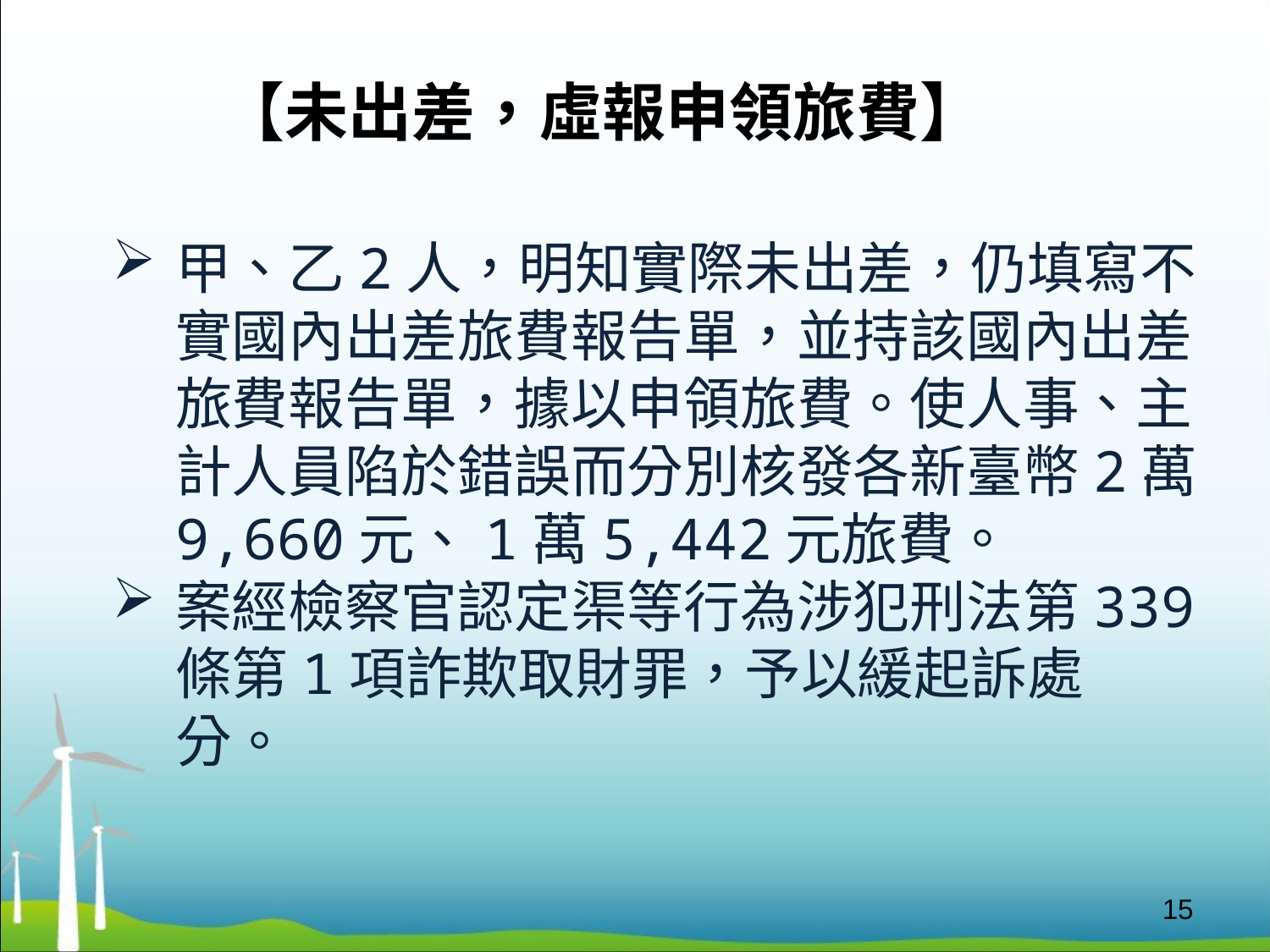

【未出差，虛報申領旅費】
甲、乙2人，明知實際未出差，仍填寫不實國內出差旅費報告單，並持該國內出差旅費報告單，據以申領旅費。使人事、主計人員陷於錯誤而分別核發各新臺幣2萬9,660元、1萬5,442元旅費。
案經檢察官認定渠等行為涉犯刑法第339條第1項詐欺取財罪，予以緩起訴處分。
15